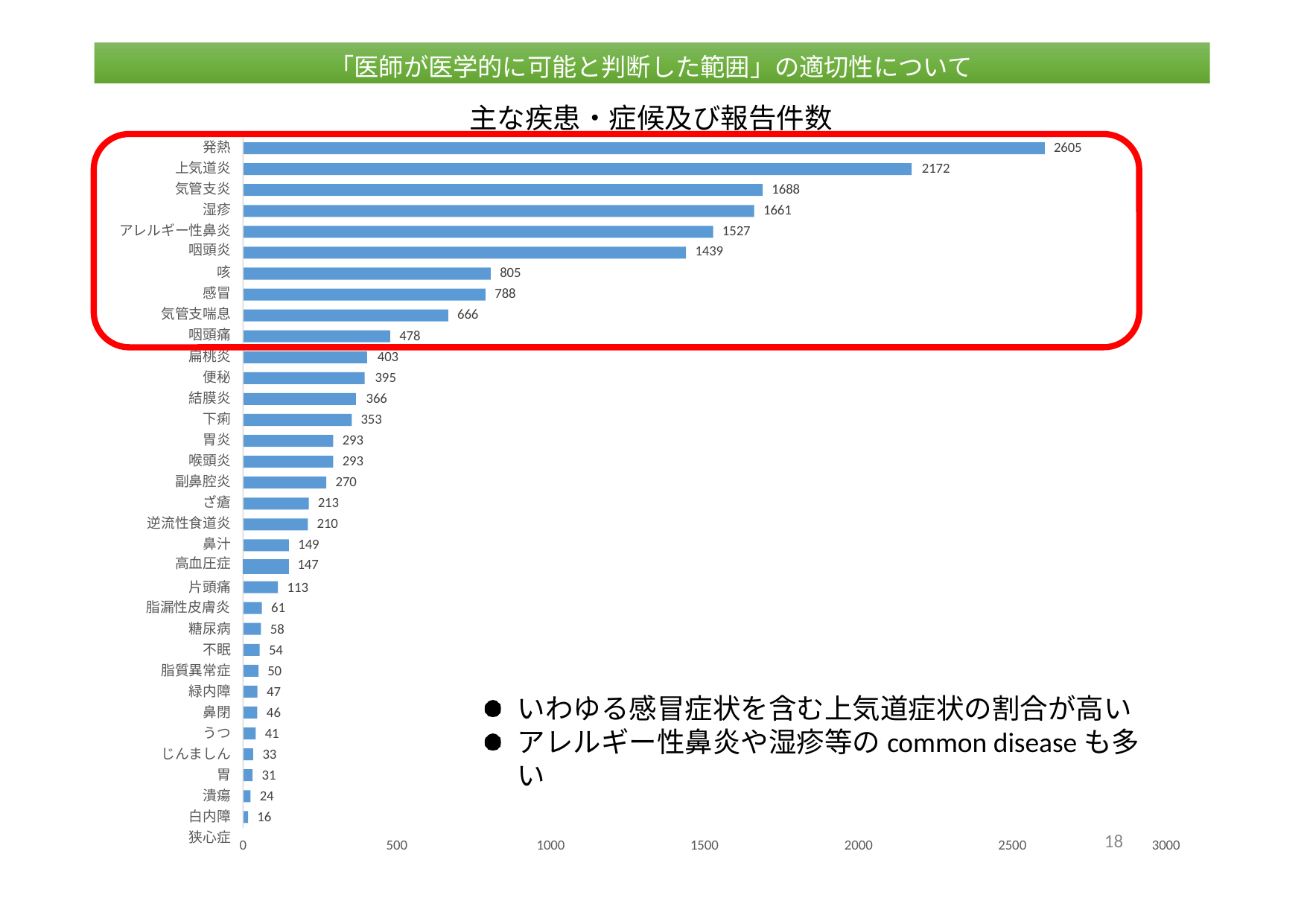

|  | 「医師が医学的に可能と判断した範囲」の適切性について 主な疾患・症候及び報告件数 |  |
| --- | --- | --- |
| 発熱 |  | 2605 |
| 上気道炎 | 2172 |  |
| 気管支炎 | 1688 |  |
| 湿疹 | 1661 |  |
| アレルギー性鼻炎 | 1527 |  |
| 咽頭炎 | 1439 |  |
「医師が医学的に可能と判断した範囲」の適切性について

| 咳 |  |  |  |  | 805 |
| --- | --- | --- | --- | --- | --- |
| 感冒 |  |  |  |  | 788 |
| 気管支喘息 |  |  |  | 666 |  |
| 咽頭痛 |  |  | 478 |  |  |
| 扁桃炎 |  | 403 |  |  |  |
| 便秘 |  | 395 |  |  |  |
| 結膜炎 |  | 366 |  |  |  |
| 下痢 |  | 353 |  |  |  |
| 胃炎 |  | 293 |  |  |  |
| 喉頭炎 |  | 293 |  |  |  |
| 副鼻腔炎 |  | 270 |  |  |  |
| ざ瘡 |  | 213 |  |  |  |
| 逆流性食道炎 |  | 210 |  |  |  |
| 鼻汁 |  | 149 |  |  |  |
| 高血圧症 |  | 147 |  |  |  |
片頭痛
脂漏性皮膚炎
糖尿病 不眠
脂質異常症
緑内障 鼻閉
うつ じんましん
胃潰瘍 白内障
狭心症
113
61
58
54
50
47
46
41
33
31
24
16
いわゆる感冒症状を含む上気道症状の割合が高い アレルギー性鼻炎や湿疹等のcommon diseaseも多い

18
0
500
1000
1500
2000
2500
3000